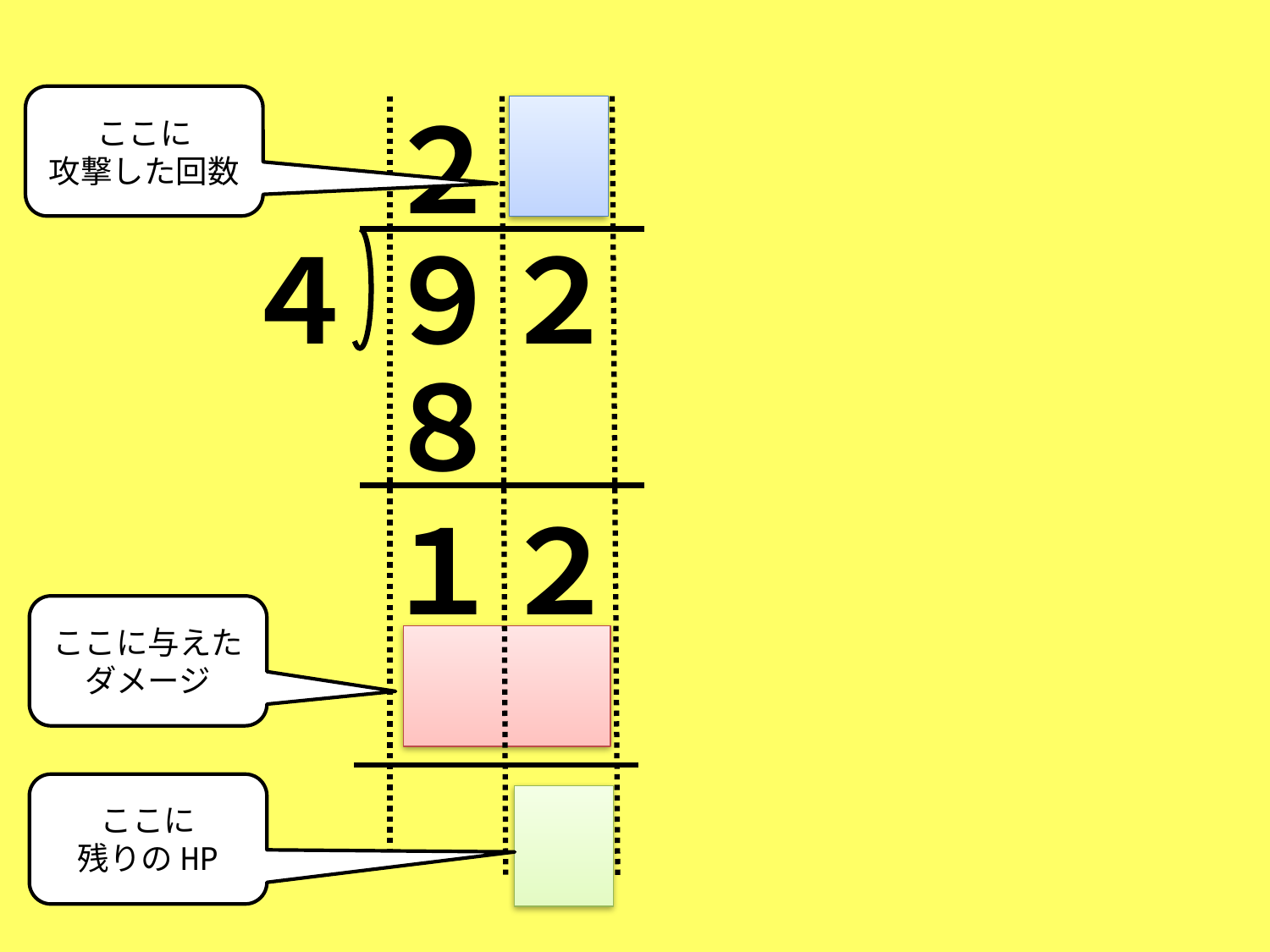

ここに
攻撃した回数
２

４
９
２

８
１
２
ここに与えたダメージ

ここに
残りのHP